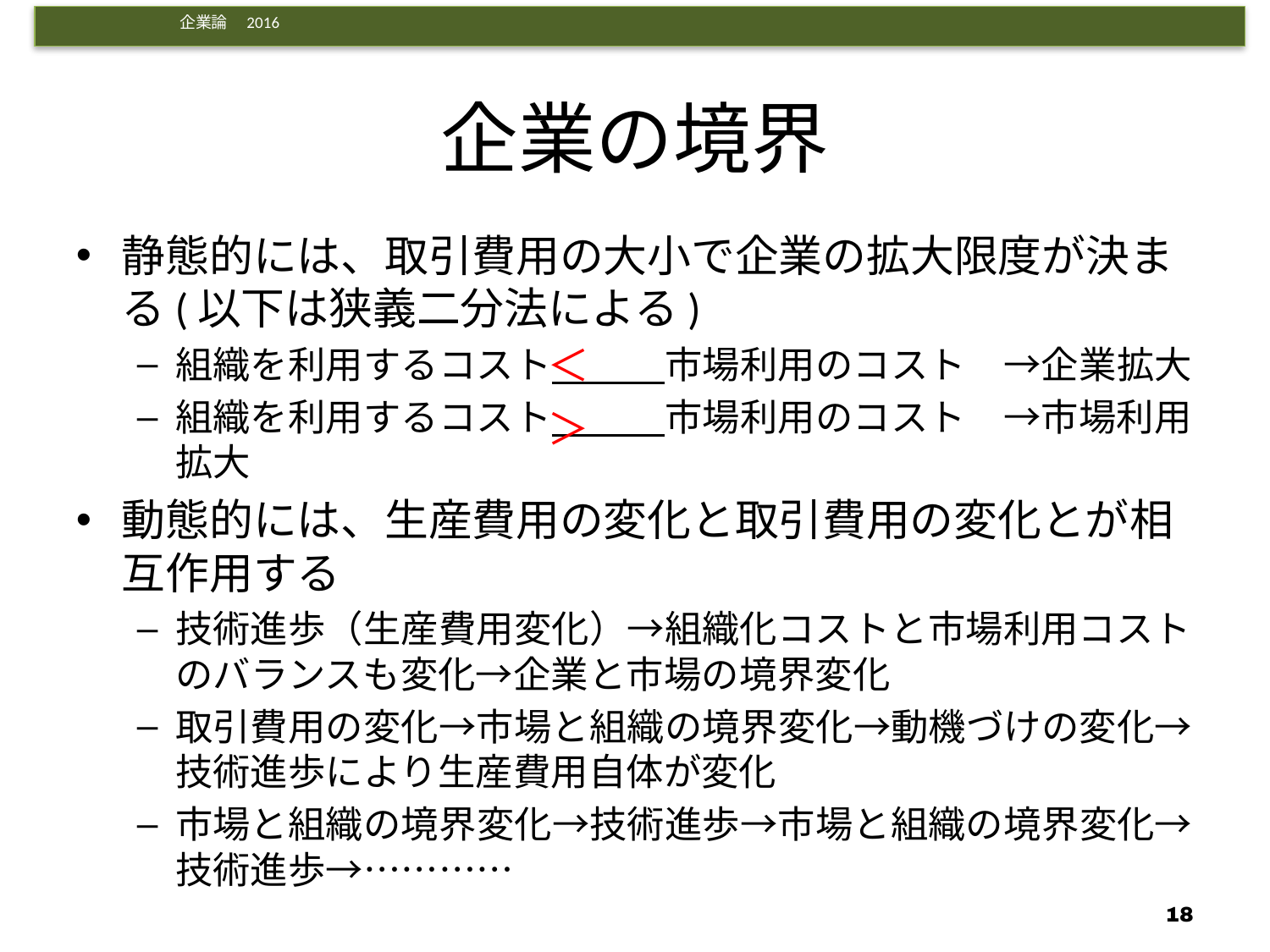

# 企業の境界
静態的には、取引費用の大小で企業の拡大限度が決まる(以下は狭義二分法による)
組織を利用するコスト　　　市場利用のコスト　→企業拡大
組織を利用するコスト　　　市場利用のコスト　→市場利用拡大
動態的には、生産費用の変化と取引費用の変化とが相互作用する
技術進歩（生産費用変化）→組織化コストと市場利用コストのバランスも変化→企業と市場の境界変化
取引費用の変化→市場と組織の境界変化→動機づけの変化→技術進歩により生産費用自体が変化
市場と組織の境界変化→技術進歩→市場と組織の境界変化→技術進歩→…………
＜
＞
18